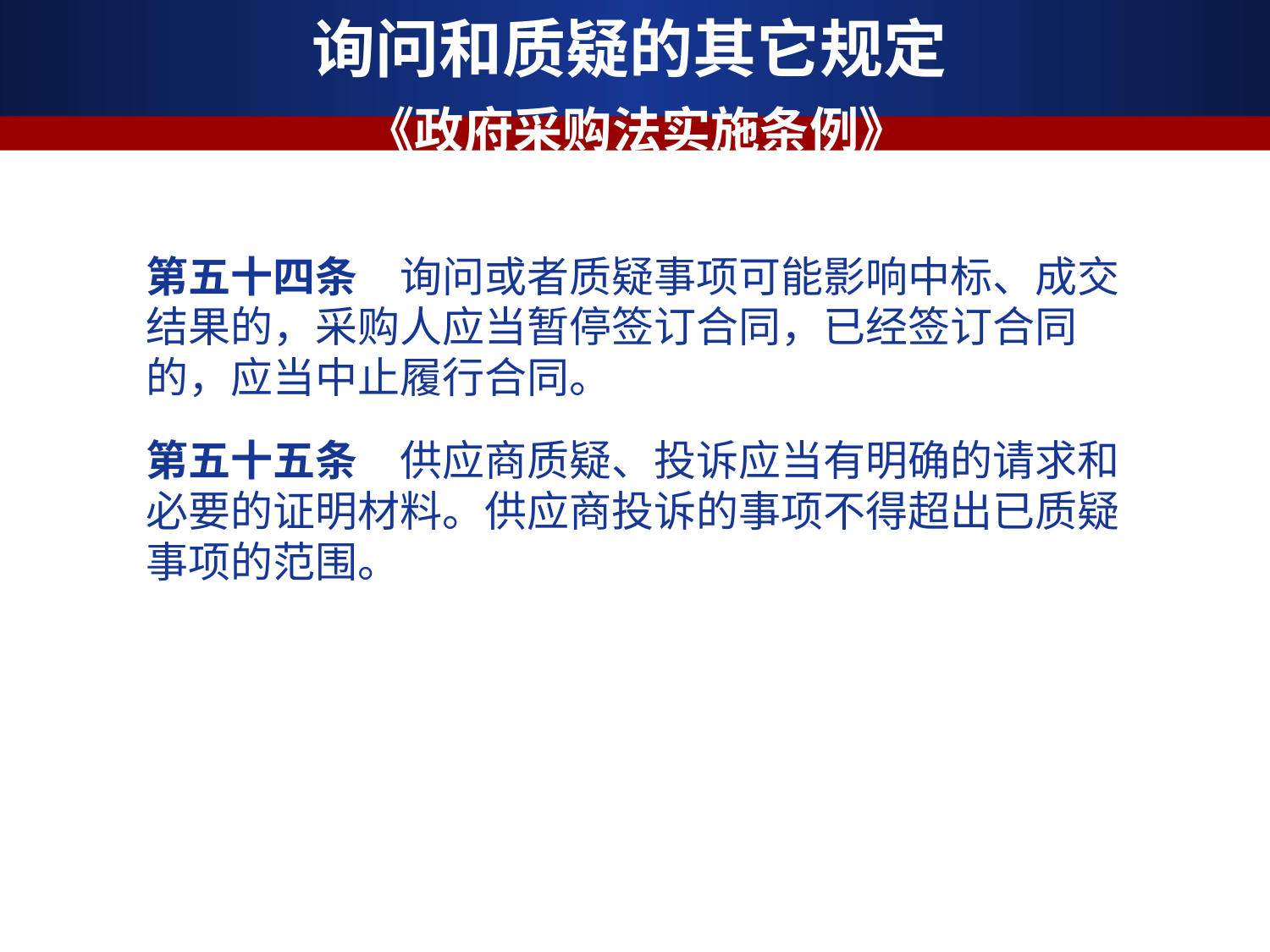

询问和质疑的其它规定
 《政府采购法实施条例》
第五十四条　询问或者质疑事项可能影响中标、成交结果的，采购人应当暂停签订合同，已经签订合同的，应当中止履行合同。
第五十五条　供应商质疑、投诉应当有明确的请求和必要的证明材料。供应商投诉的事项不得超出已质疑事项的范围。